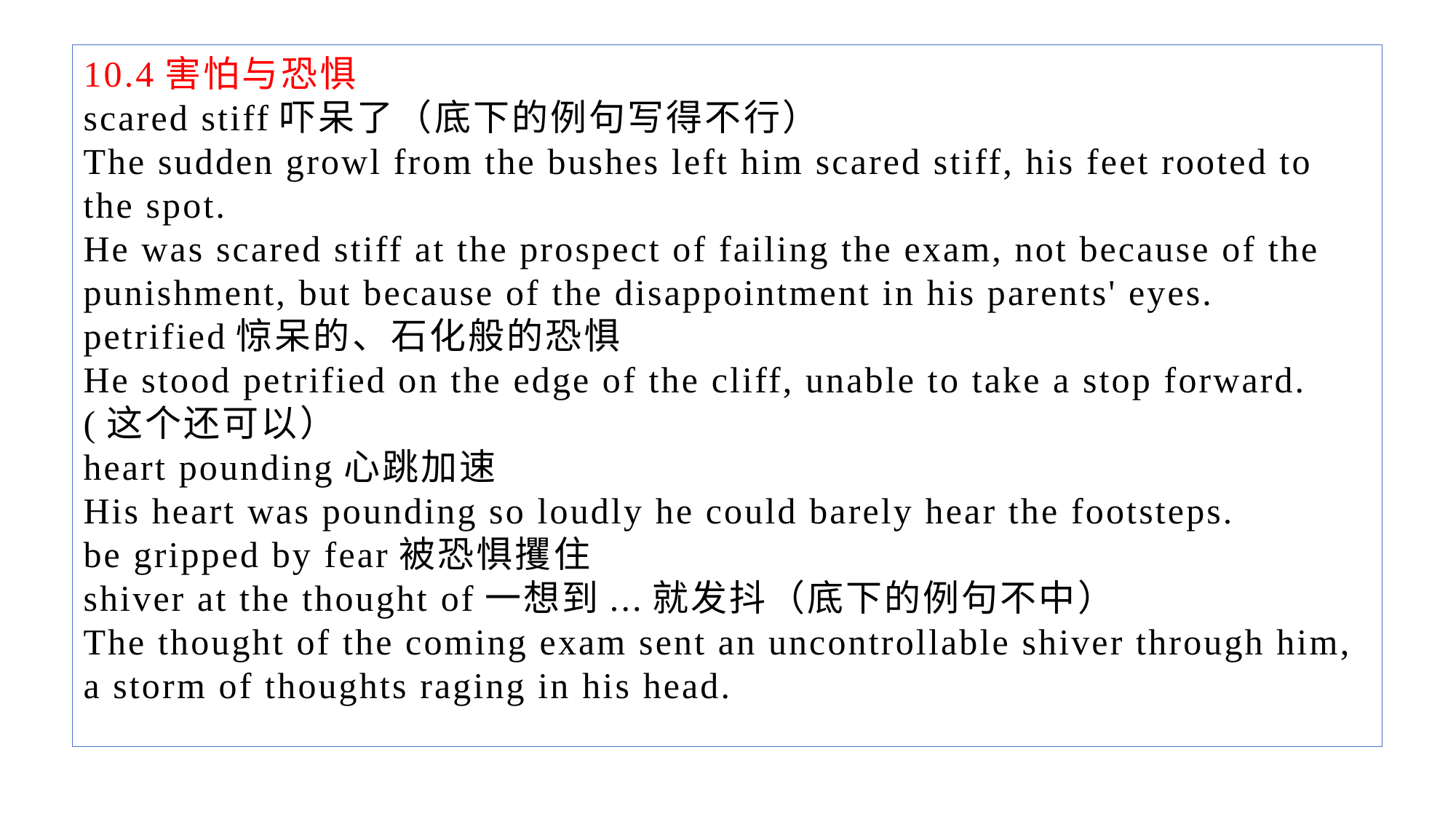

10.4害怕与恐惧
scared stiff吓呆了（底下的例句写得不行）
The sudden growl from the bushes left him scared stiff, his feet rooted to the spot.
He was scared stiff at the prospect of failing the exam, not because of the punishment, but because of the disappointment in his parents' eyes.
petrified惊呆的、石化般的恐惧
He stood petrified on the edge of the cliff, unable to take a stop forward. (这个还可以）
heart pounding心跳加速
His heart was pounding so loudly he could barely hear the footsteps.
be gripped by fear被恐惧攫住
shiver at the thought of一想到...就发抖（底下的例句不中）
The thought of the coming exam sent an uncontrollable shiver through him, a storm of thoughts raging in his head.